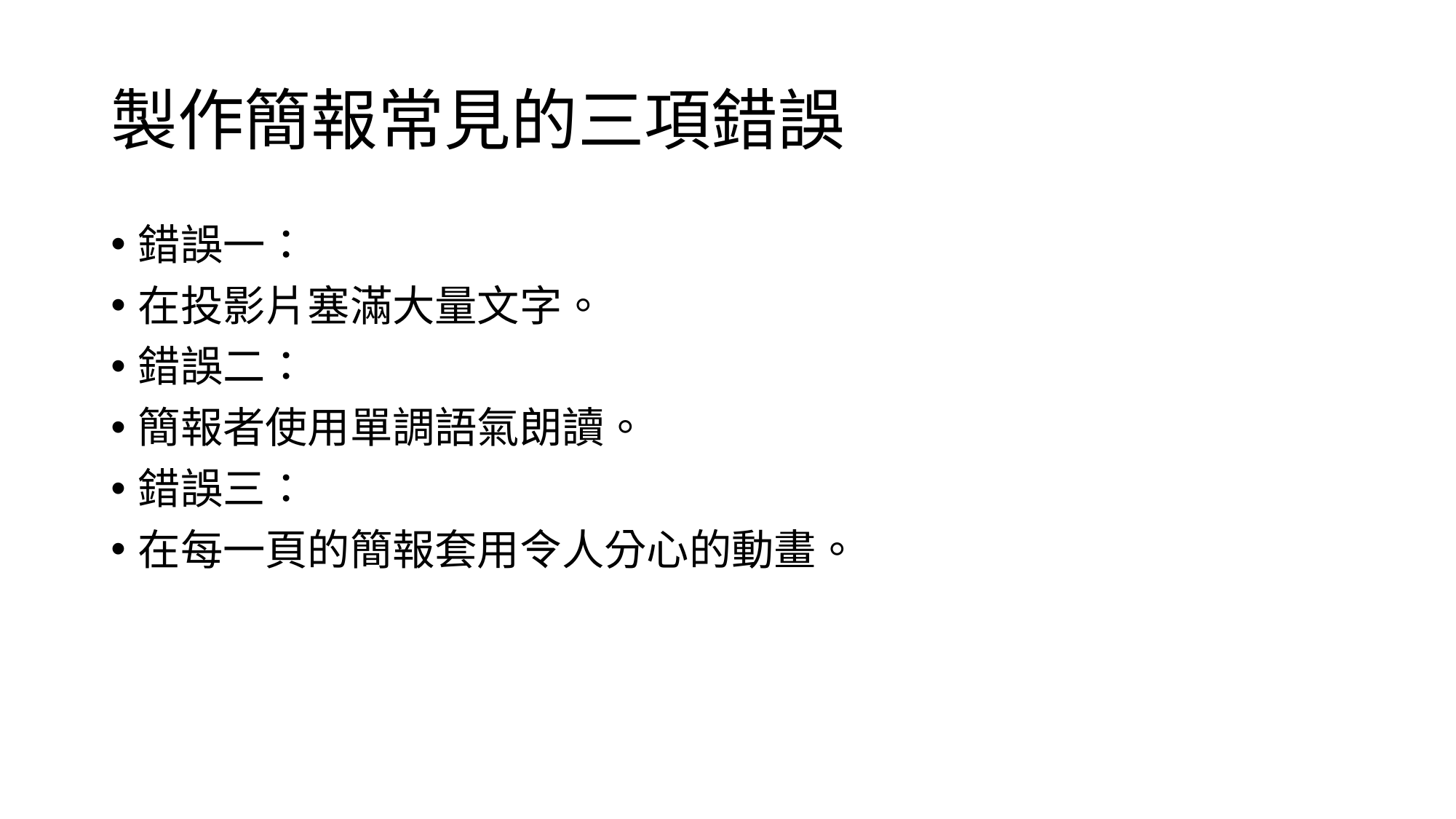

# 製作簡報常見的三項錯誤
錯誤一：
在投影片塞滿大量文字。
錯誤二：
簡報者使用單調語氣朗讀。
錯誤三：
在每一頁的簡報套用令人分心的動畫。